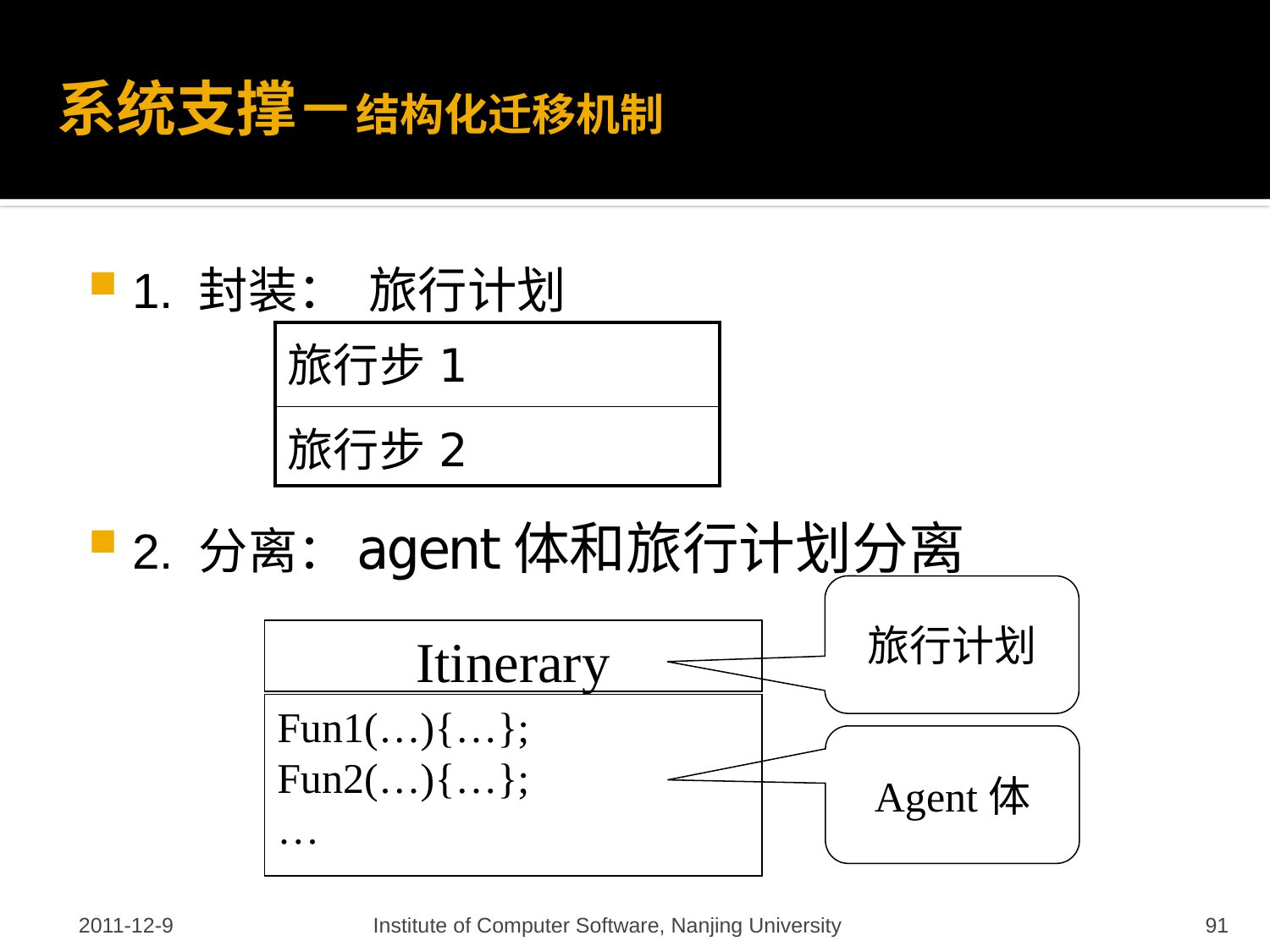

# 系统支撑－结构化迁移机制
1. 封装：  旅行计划

2. 分离：agent体和旅行计划分离
| 旅行步1 |
| --- |
| 旅行步2 |
旅行计划
Itinerary
Fun1(…){…};
Fun2(…){…};
…
Agent体
2011-12-9
Institute of Computer Software, Nanjing University
91